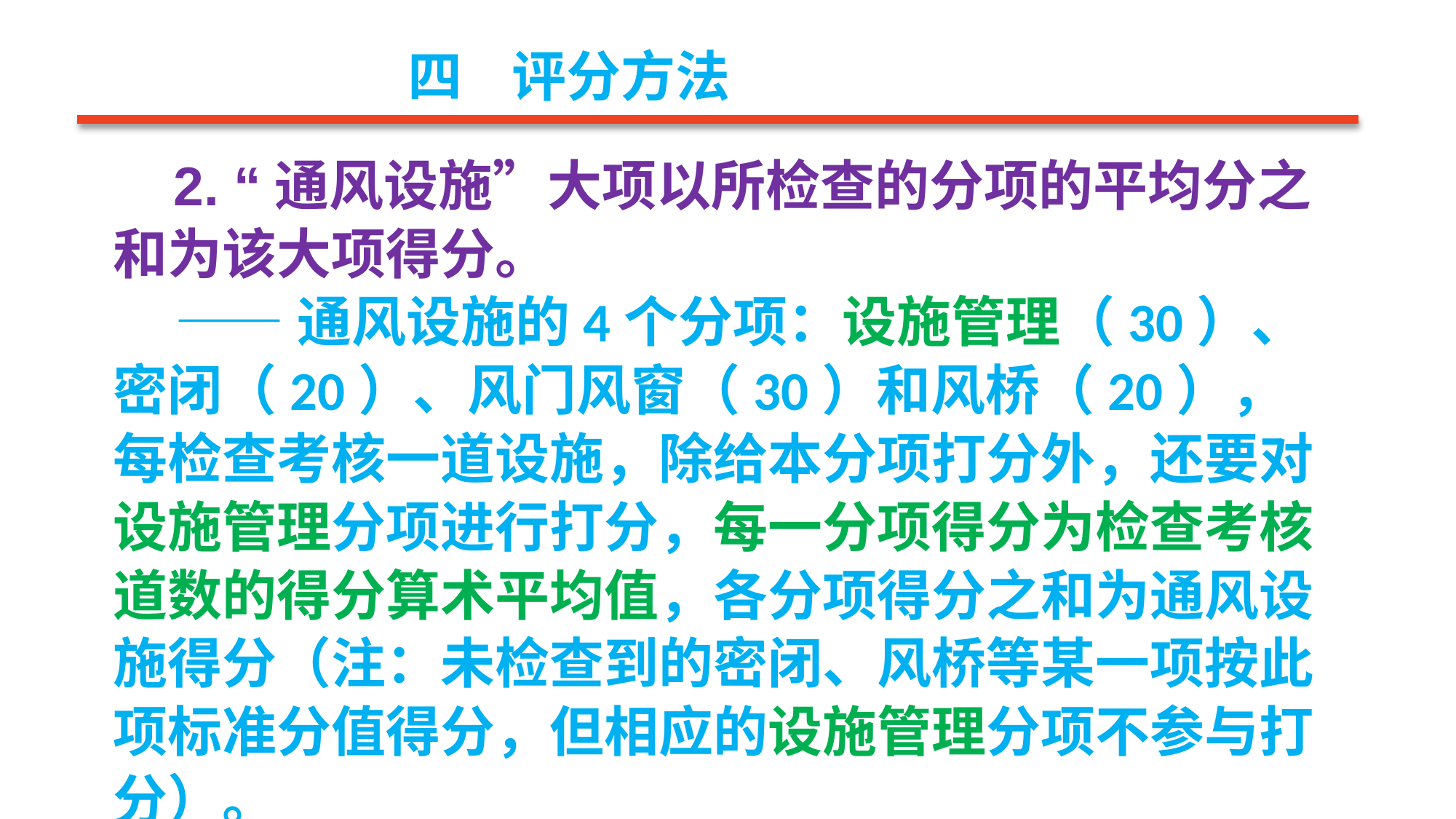

四    评分方法
    2. “通风设施”大项以所检查的分项的平均分之和为该大项得分。
     ——通风设施的4个分项：设施管理（30）、密闭（20）、风门风窗（30）和风桥（20），每检查考核一道设施，除给本分项打分外，还要对设施管理分项进行打分，每一分项得分为检查考核道数的得分算术平均值，各分项得分之和为通风设施得分（注：未检查到的密闭、风桥等某一项按此项标准分值得分，但相应的设施管理分项不参与打分）。